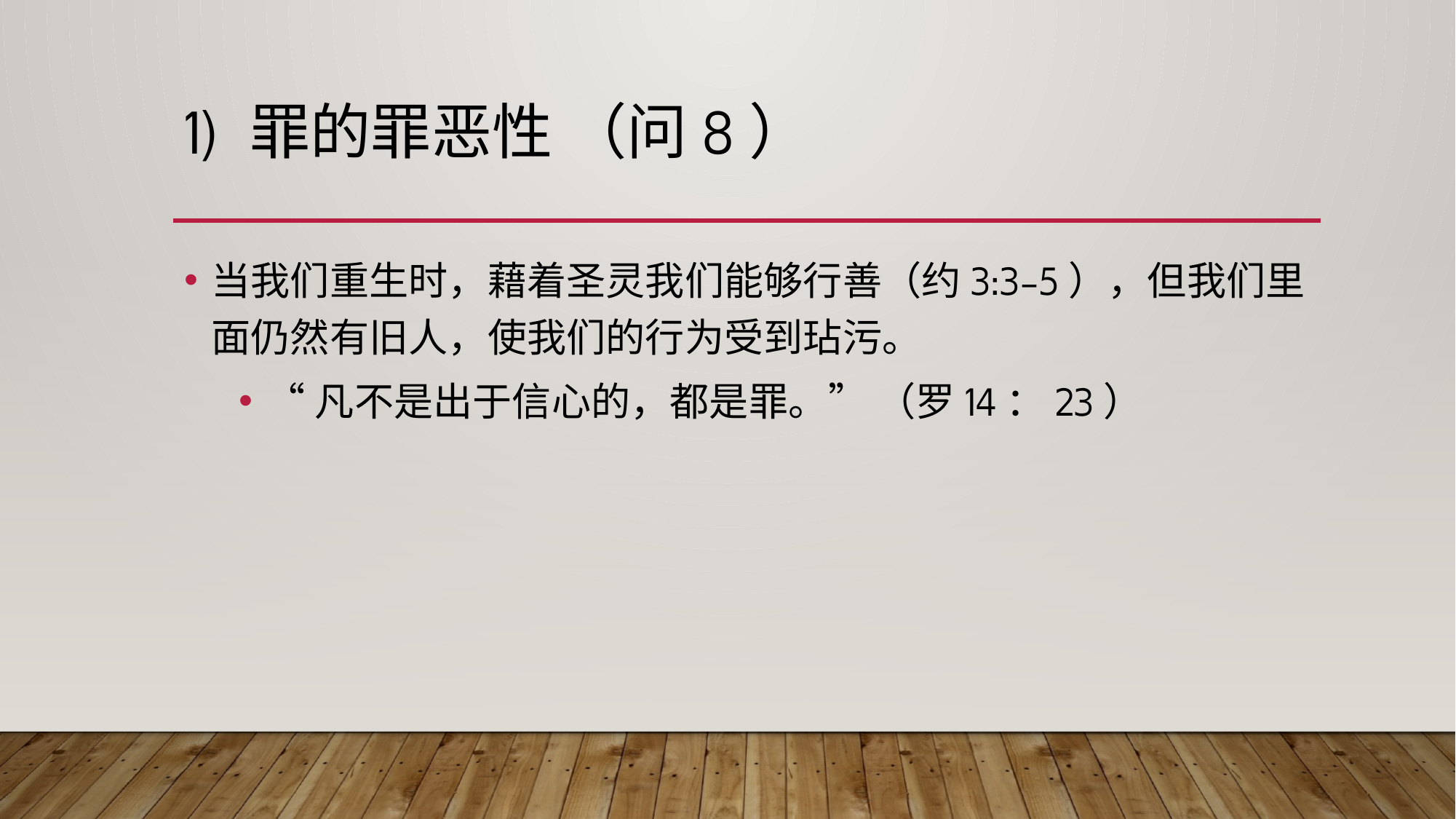

# 1) 罪的罪恶性 （问8）
当我们重生时，藉着圣灵我们能够行善（约3:3–5），但我们里面仍然有旧人，使我们的行为受到玷污。
“凡不是出于信心的，都是罪。” （罗14：23）